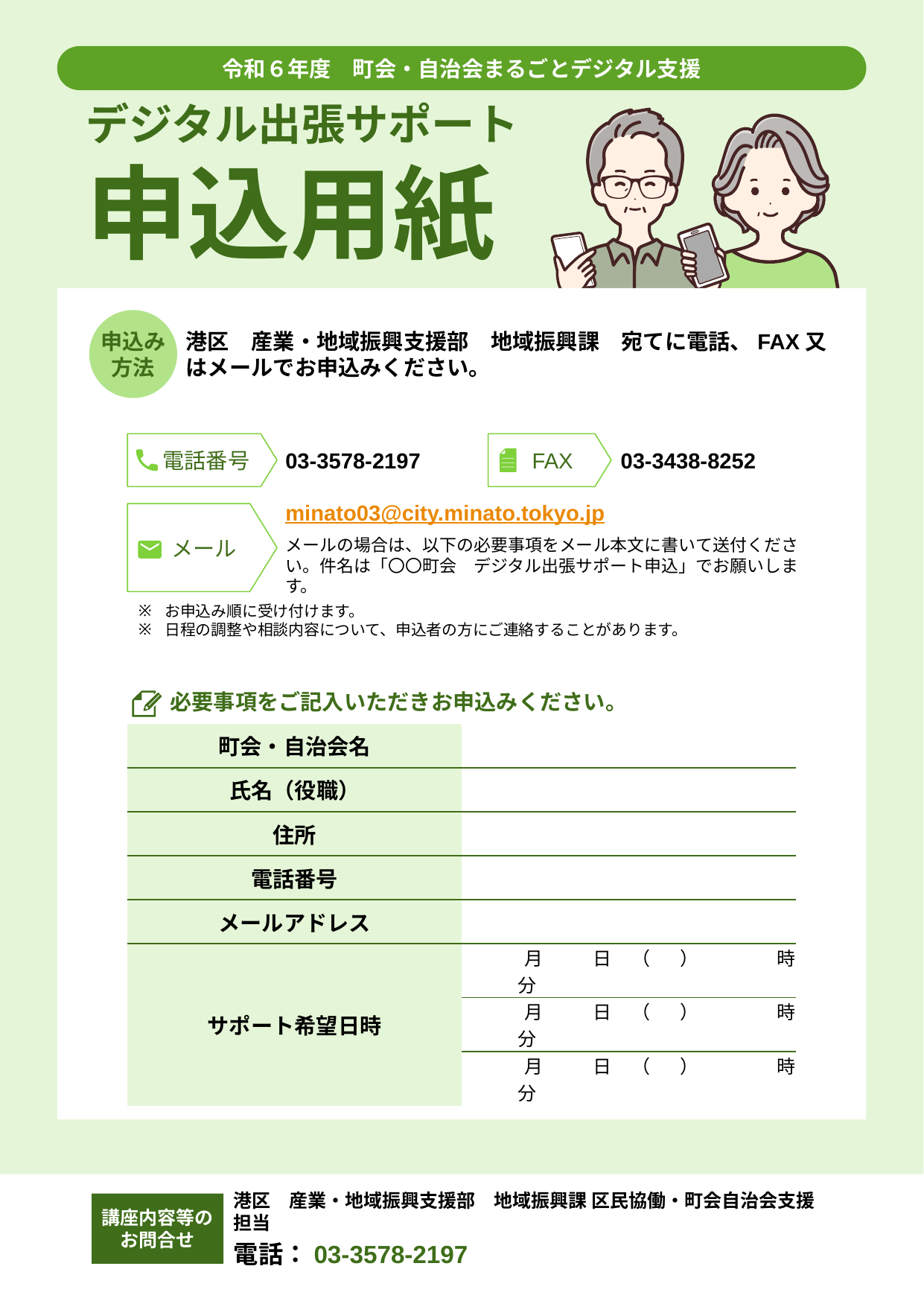

令和６年度　町会・自治会まるごとデジタル支援
デジタル出張サポート

申込用紙

申込み
方法
港区　産業・地域振興支援部　地域振興課　宛てに電話、FAX又はメールでお申込みください。
電話番号
03-3578-2197

FAX
03-3438-8252

メール
minato03@city.minato.tokyo.jp
メールの場合は、以下の必要事項をメール本文に書いて送付ください。件名は「〇〇町会　デジタル出張サポート申込」でお願いします。

お申込み順に受け付けます。
日程の調整や相談内容について、申込者の方にご連絡することがあります。
必要事項をご記入いただきお申込みください。

| 町会・自治会名 |  |
| --- | --- |
| 氏名（役職） |  |
| 住所 |  |
| 電話番号 |  |
| メールアドレス |  |
| サポート希望日時 | 月 　 　日　（ 　）　　　　時　　　分 |
|  | 月　 　日　（　 ）　　　　時　　　分 |
|  | 月　 　日　（ 　）　　　　時　　　分 |
講座内容等の
お問合せ
港区　産業・地域振興支援部　地域振興課 区民協働・町会自治会支援担当
電話：03-3578-2197